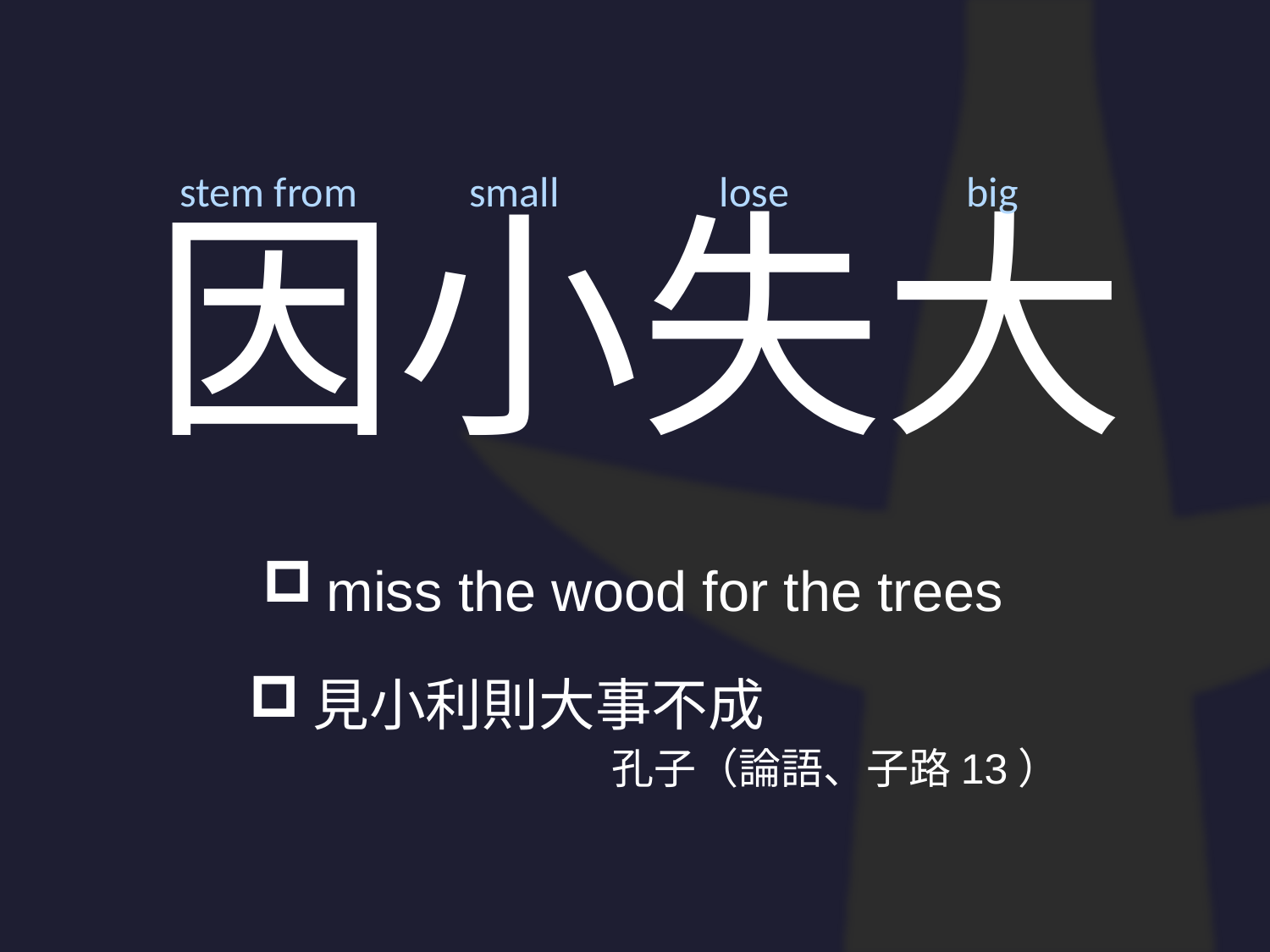

stem from
small
lose
big
因小失大
miss the wood for the trees
見小利則大事不成
孔子（論語、子路13）